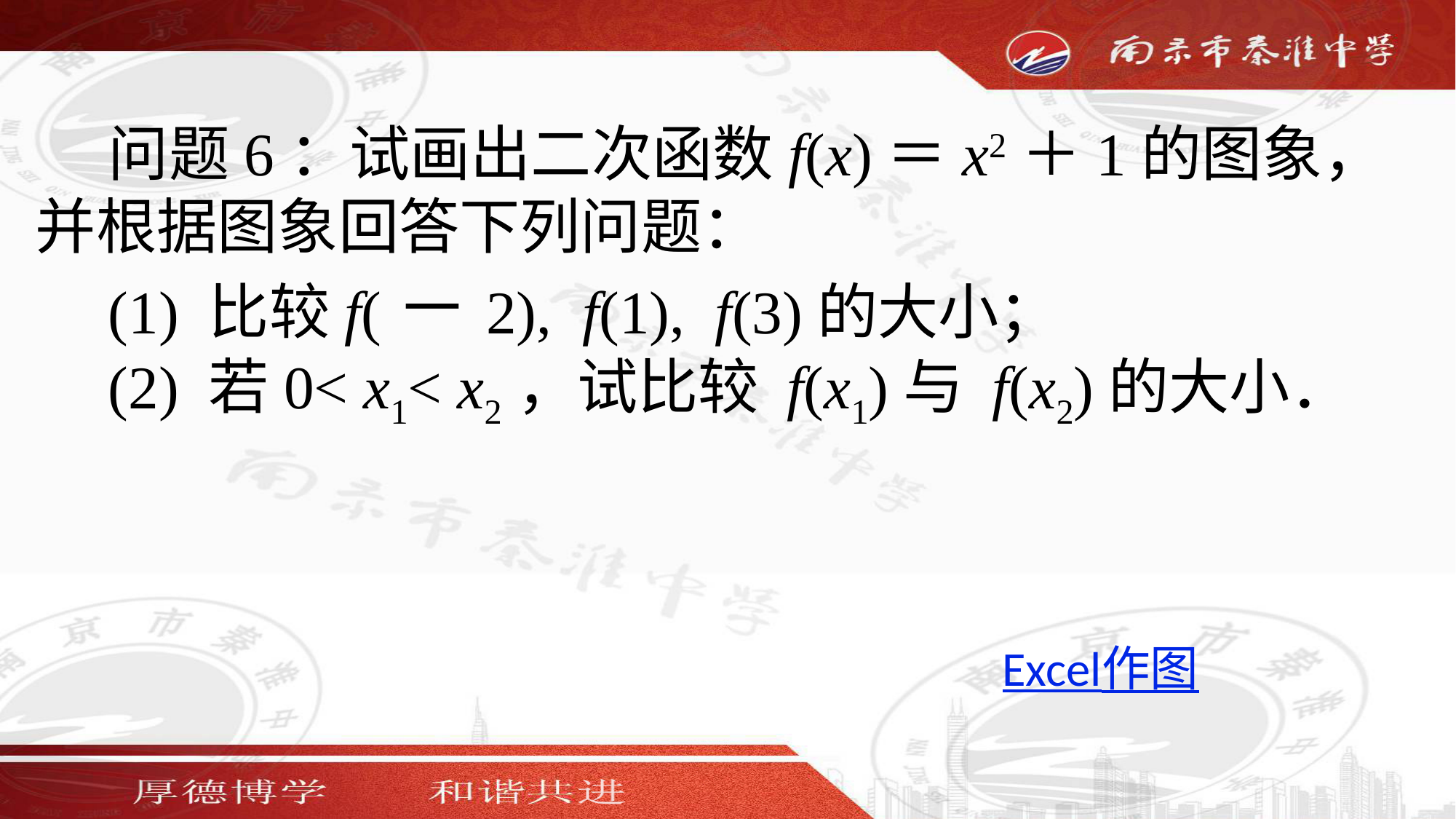

问题6：试画出二次函数f(x)＝x2＋1的图象，并根据图象回答下列问题：
(1) 比较f(－2),  f(1),  f(3)的大小；
(2) 若0< x1< x2，试比较 f(x1)与 f(x2)的大小．
Excel作图